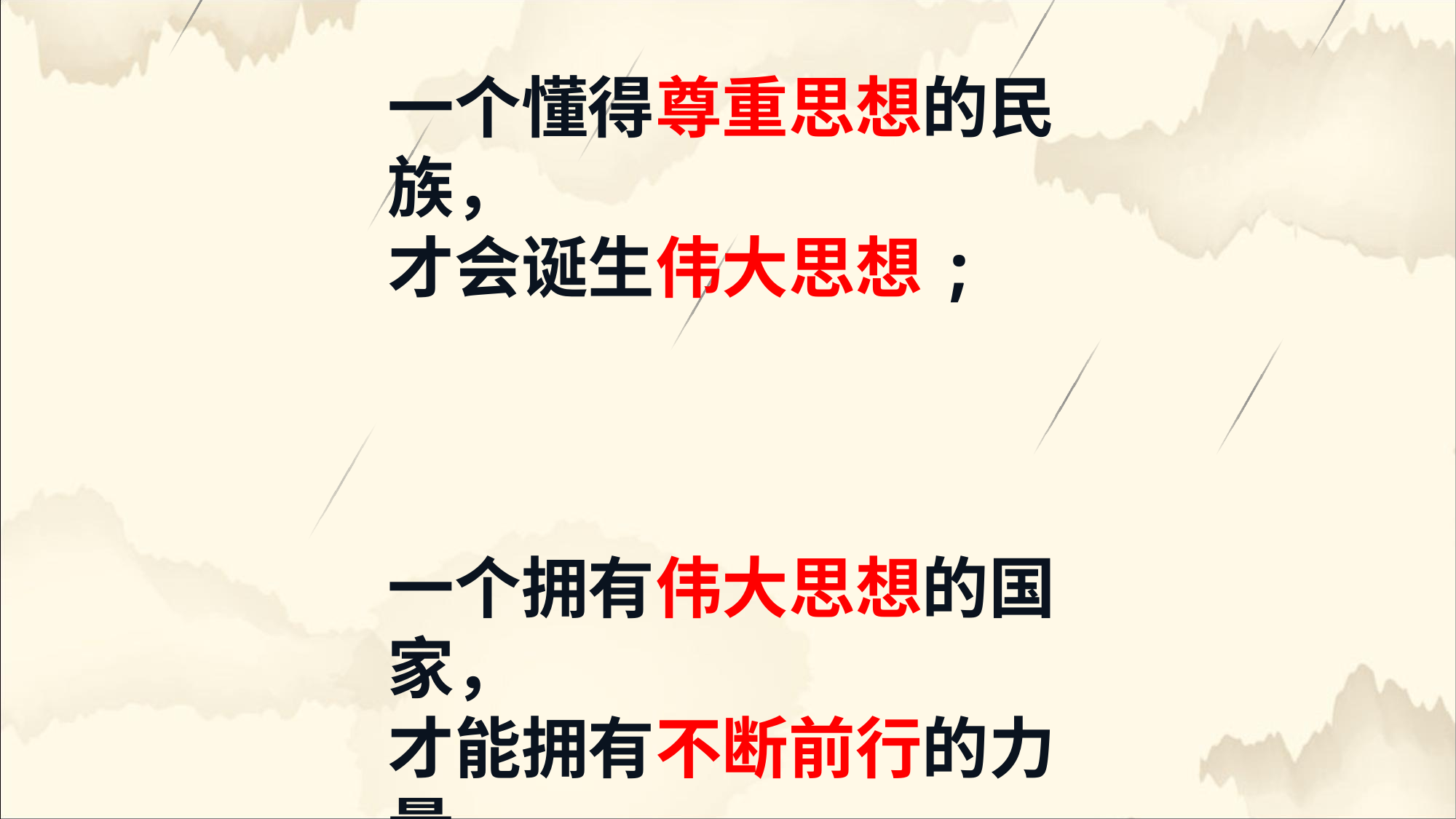

一个懂得尊重思想的民族，
才会诞生伟大思想;

一个拥有伟大思想的国家，
才能拥有不断前行的力量。
            ——《大国崛起》